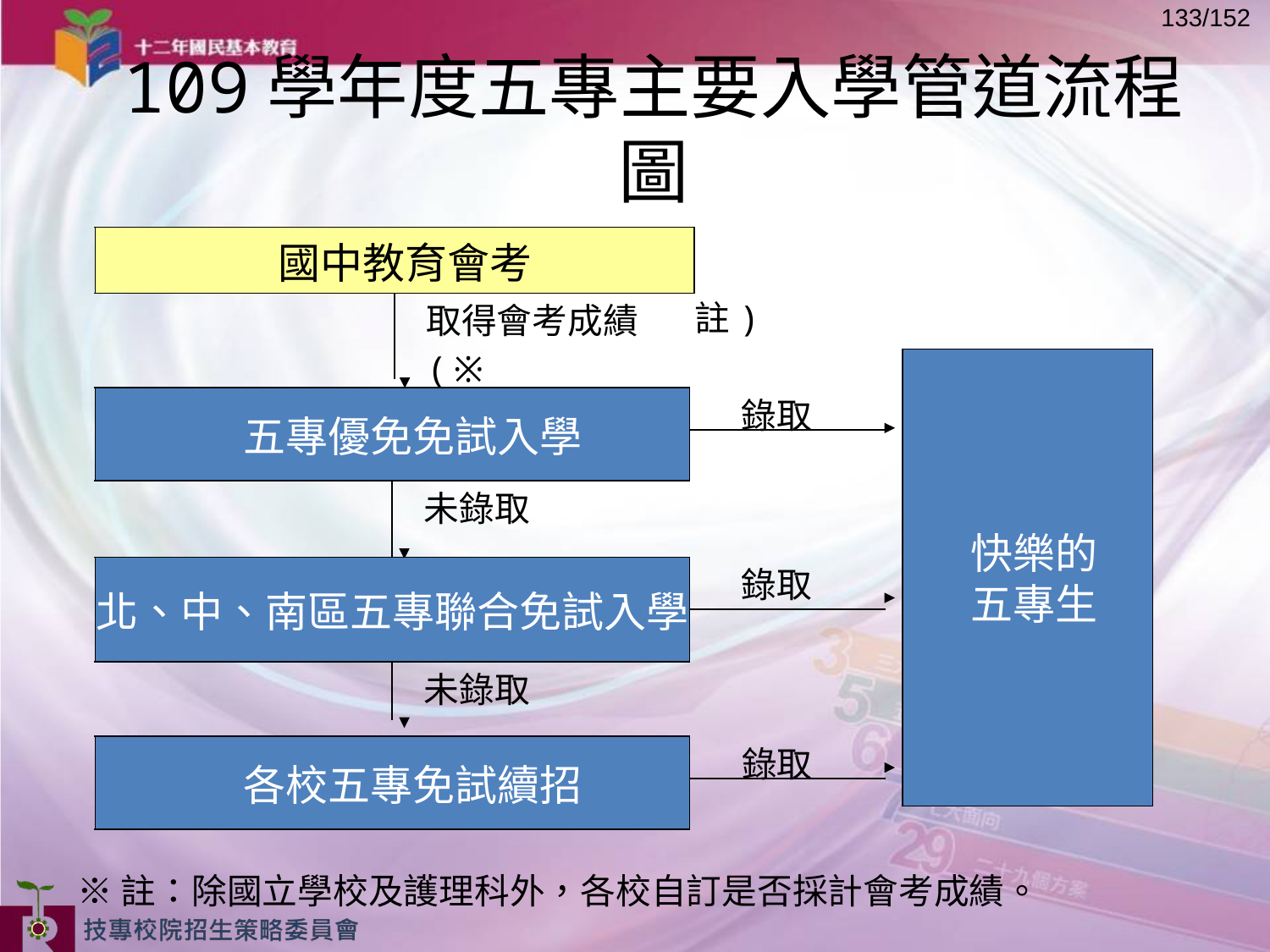

# 109學年度五專主要入學管道流程圖
| 國中教育會考 |  |
| --- | --- |
|  | 取得會考成績(※ |
註)
快樂的
五專生

| 五專優免免試入學 |  | 錄取 |
| --- | --- | --- |
|  |  |  |
|  | 未錄取 |  |

| 北、中、南區五專聯合免試入學 |  | 錄取 |
| --- | --- | --- |
|  |  |  |
|  | 未錄取 |  |

| 各校五專免試續招 | 錄取 |
| --- | --- |
|  |  |

※註：除國立學校及護理科外，各校自訂是否採計會考成績。